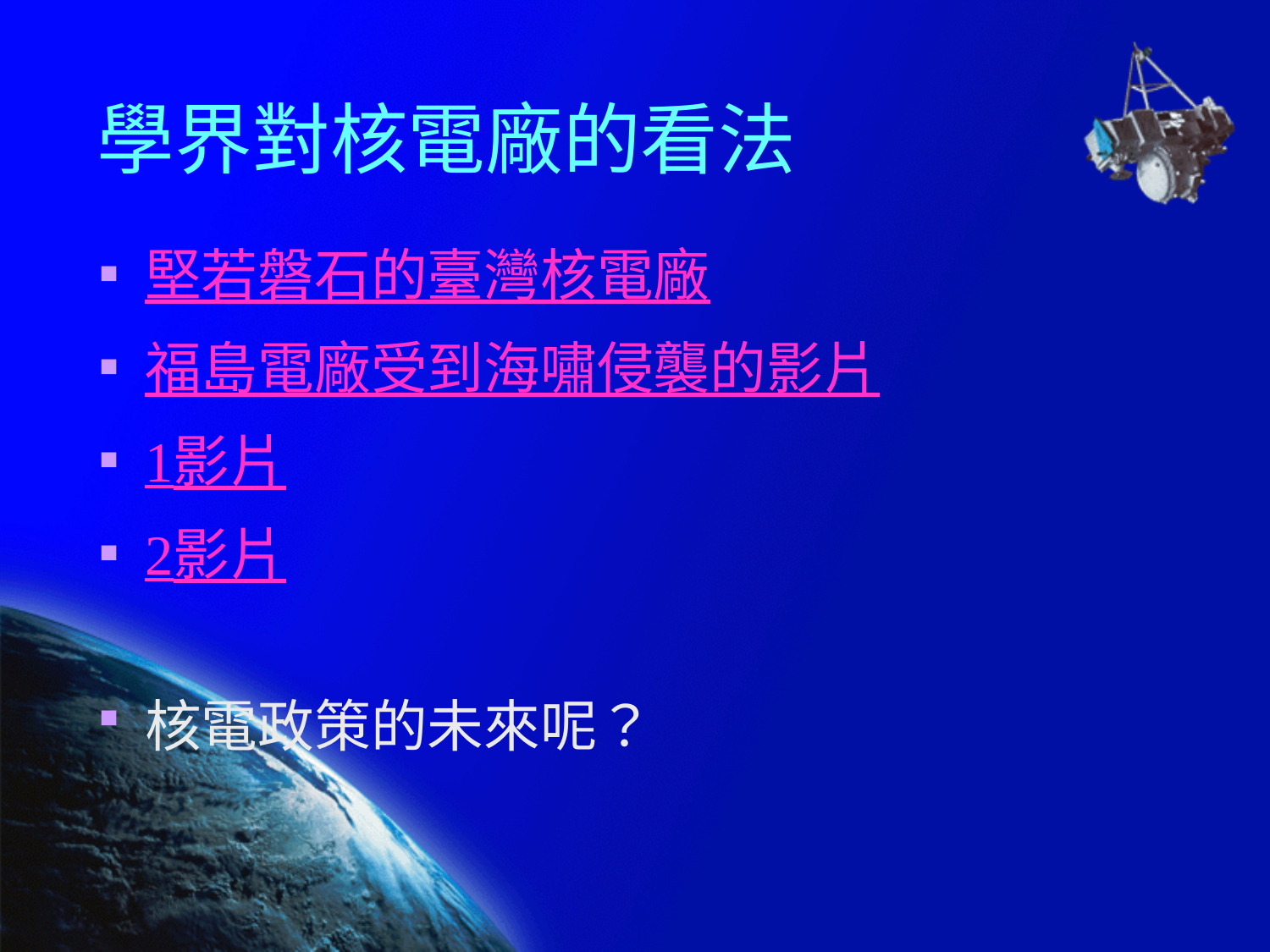

# 學界對核電廠的看法
堅若磐石的臺灣核電廠
福島電廠受到海嘯侵襲的影片
1影片
2影片

核電政策的未來呢？